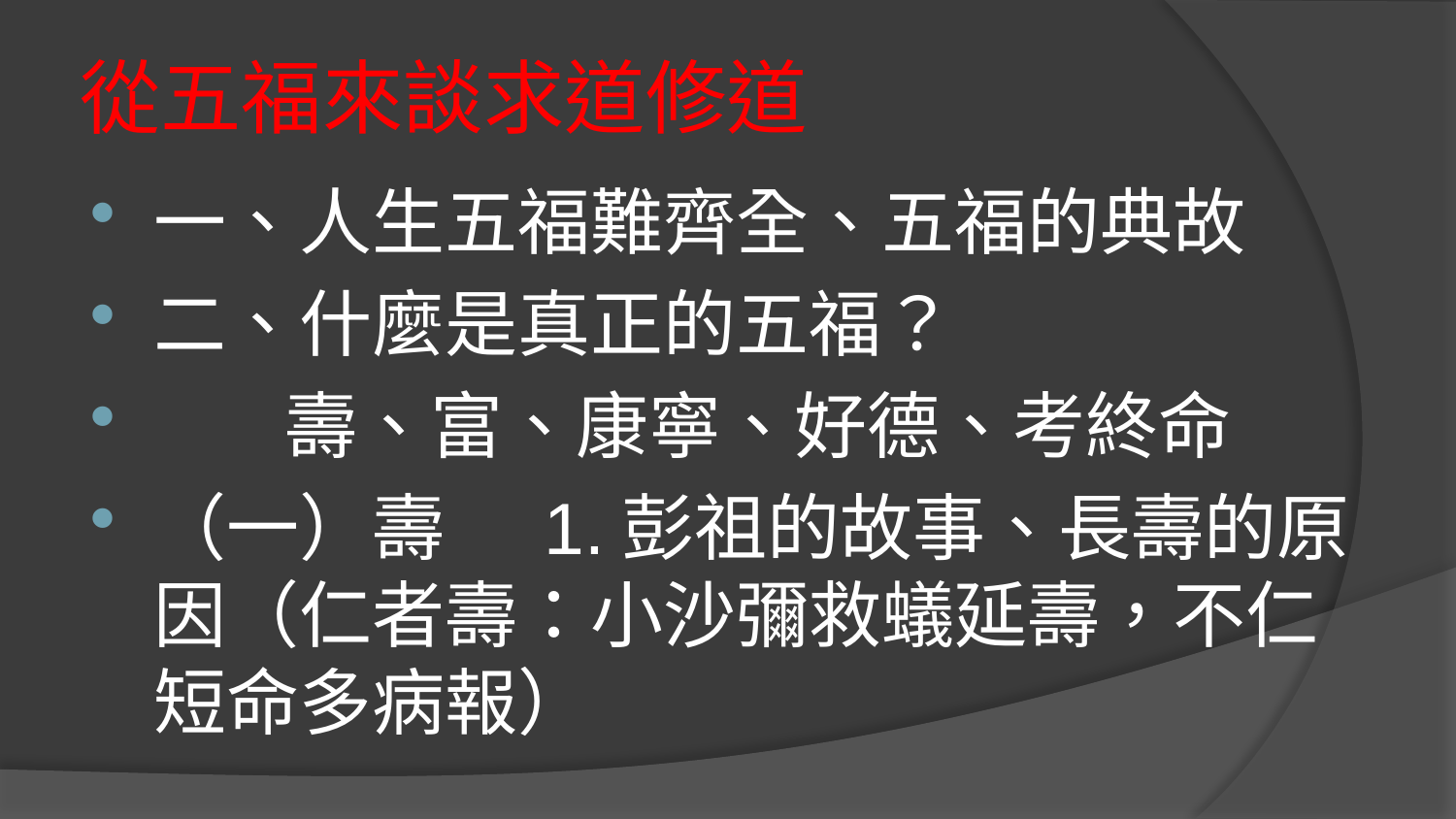

# 從五福來談求道修道
一、人生五福難齊全、五福的典故
二、什麼是真正的五福？
       壽、富、康寧、好德、考終命
（一）壽     1.彭祖的故事、長壽的原因（仁者壽：小沙彌救蟻延壽，不仁短命多病報）